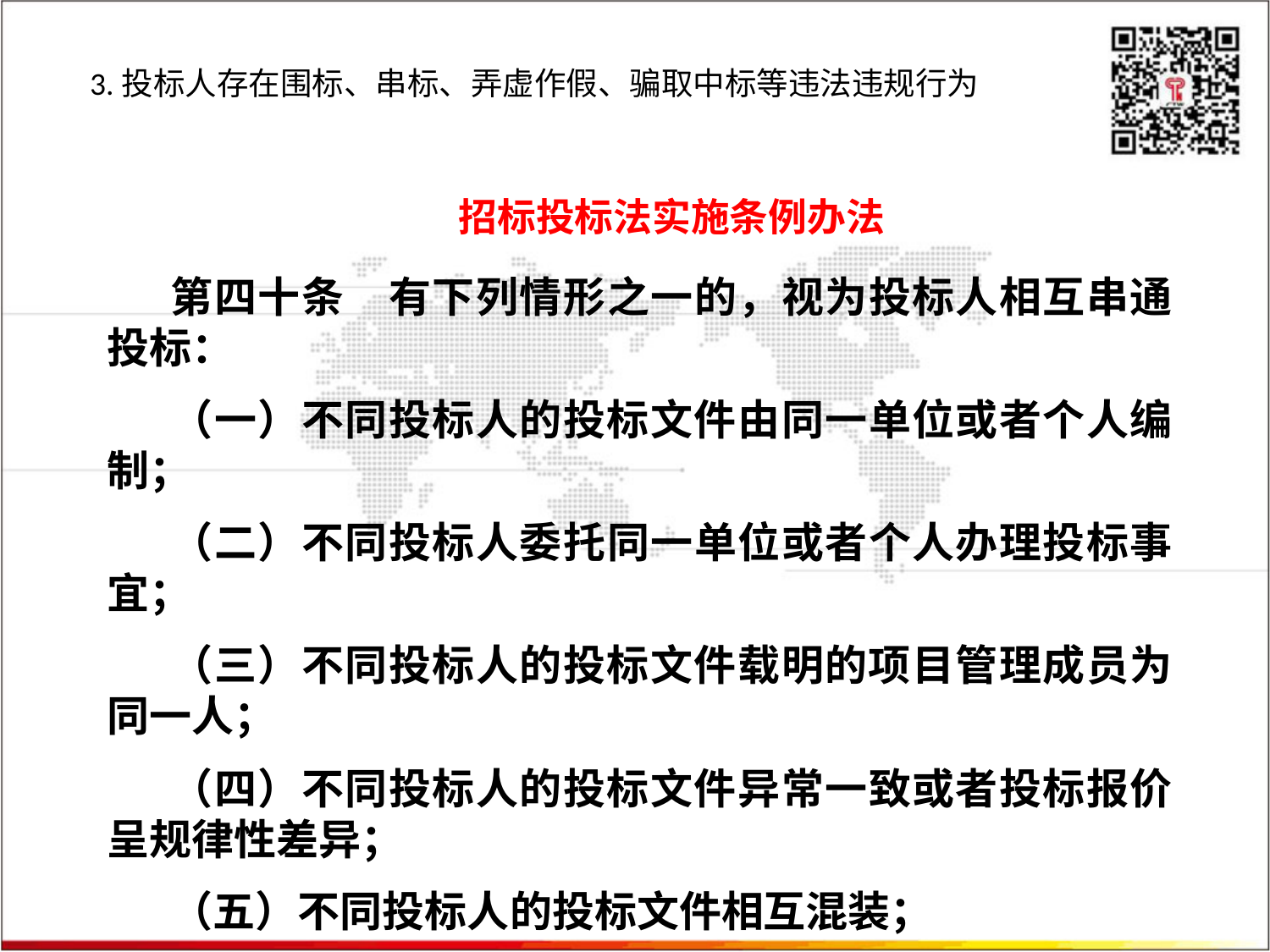

# 3.投标人存在围标、串标、弄虚作假、骗取中标等违法违规行为
招标投标法实施条例办法
第四十条　有下列情形之一的，视为投标人相互串通投标：
（一）不同投标人的投标文件由同一单位或者个人编制；
（二）不同投标人委托同一单位或者个人办理投标事宜；
（三）不同投标人的投标文件载明的项目管理成员为同一人；
（四）不同投标人的投标文件异常一致或者投标报价呈规律性差异；
（五）不同投标人的投标文件相互混装；
（六）不同投标人的投标保证金从同一单位或者个人的账户转出。